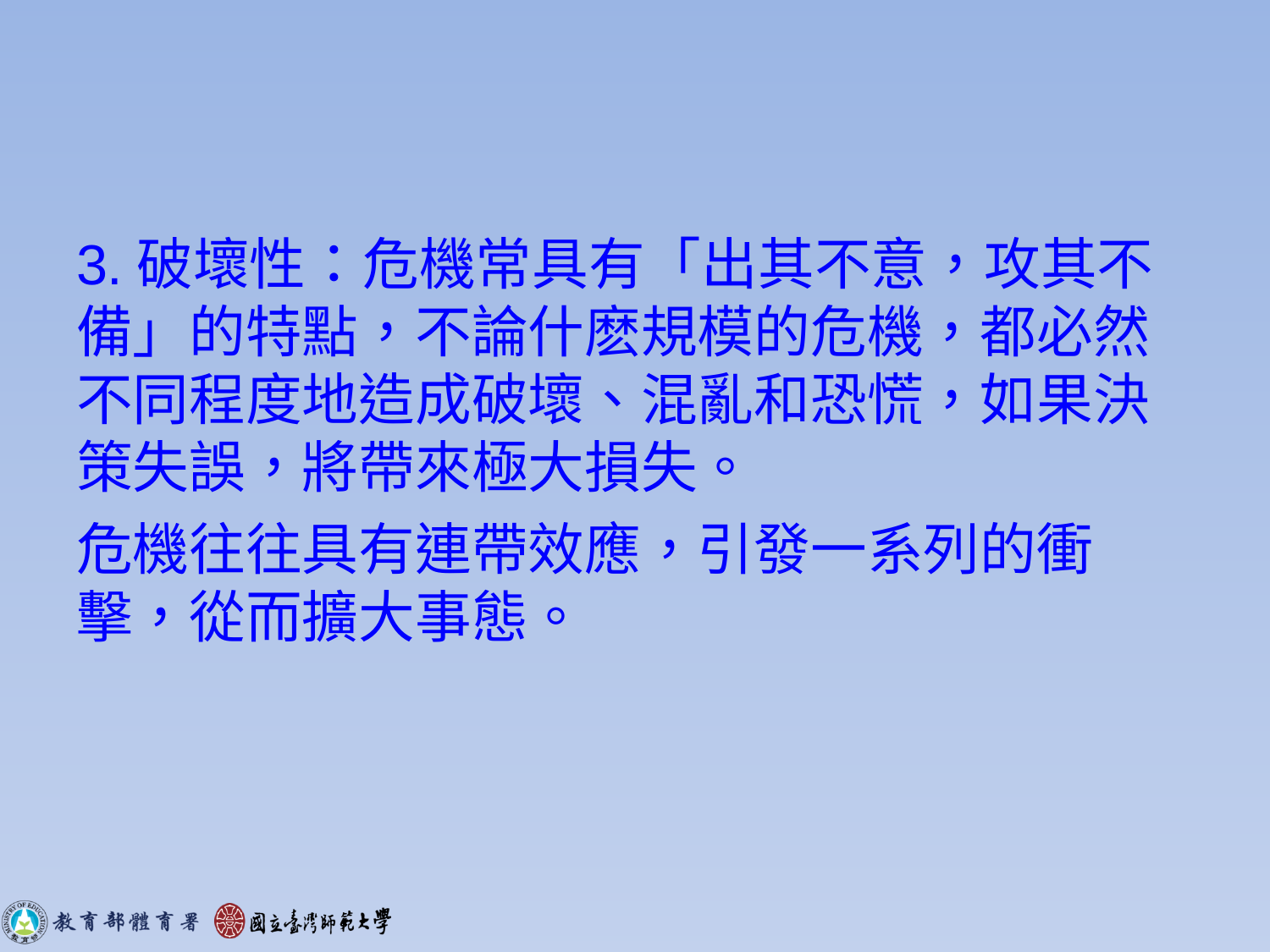

#
3.破壞性：危機常具有「出其不意，攻其不備」的特點，不論什麽規模的危機，都必然不同程度地造成破壞、混亂和恐慌，如果決策失誤，將帶來極大損失。
危機往往具有連帶效應，引發一系列的衝擊，從而擴大事態。